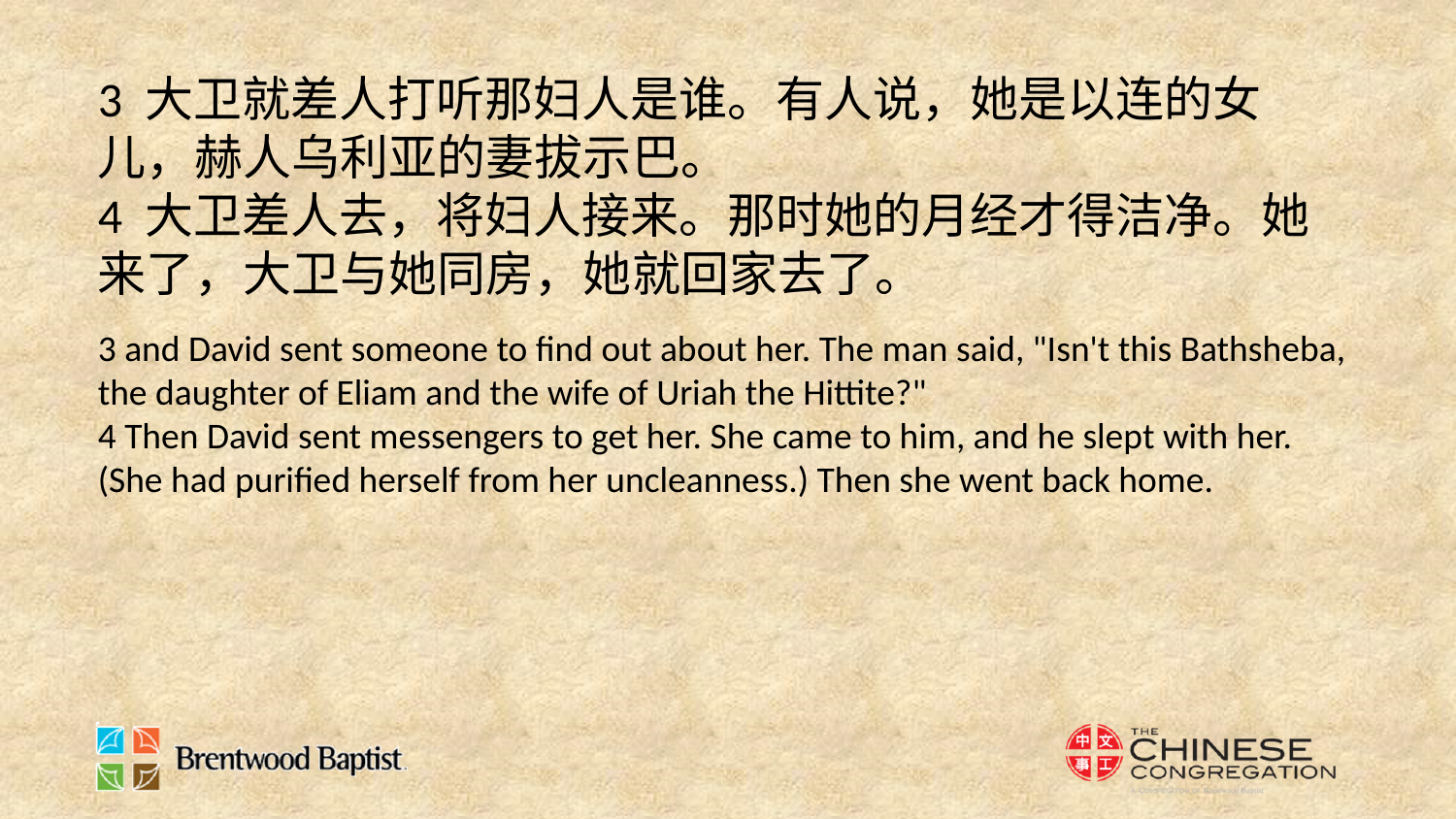

3 大卫就差人打听那妇人是谁。有人说，她是以连的女儿，赫人乌利亚的妻拔示巴。
4 大卫差人去，将妇人接来。那时她的月经才得洁净。她来了，大卫与她同房，她就回家去了。

3 and David sent someone to find out about her. The man said, "Isn't this Bathsheba, the daughter of Eliam and the wife of Uriah the Hittite?"
4 Then David sent messengers to get her. She came to him, and he slept with her. (She had purified herself from her uncleanness.) Then she went back home.